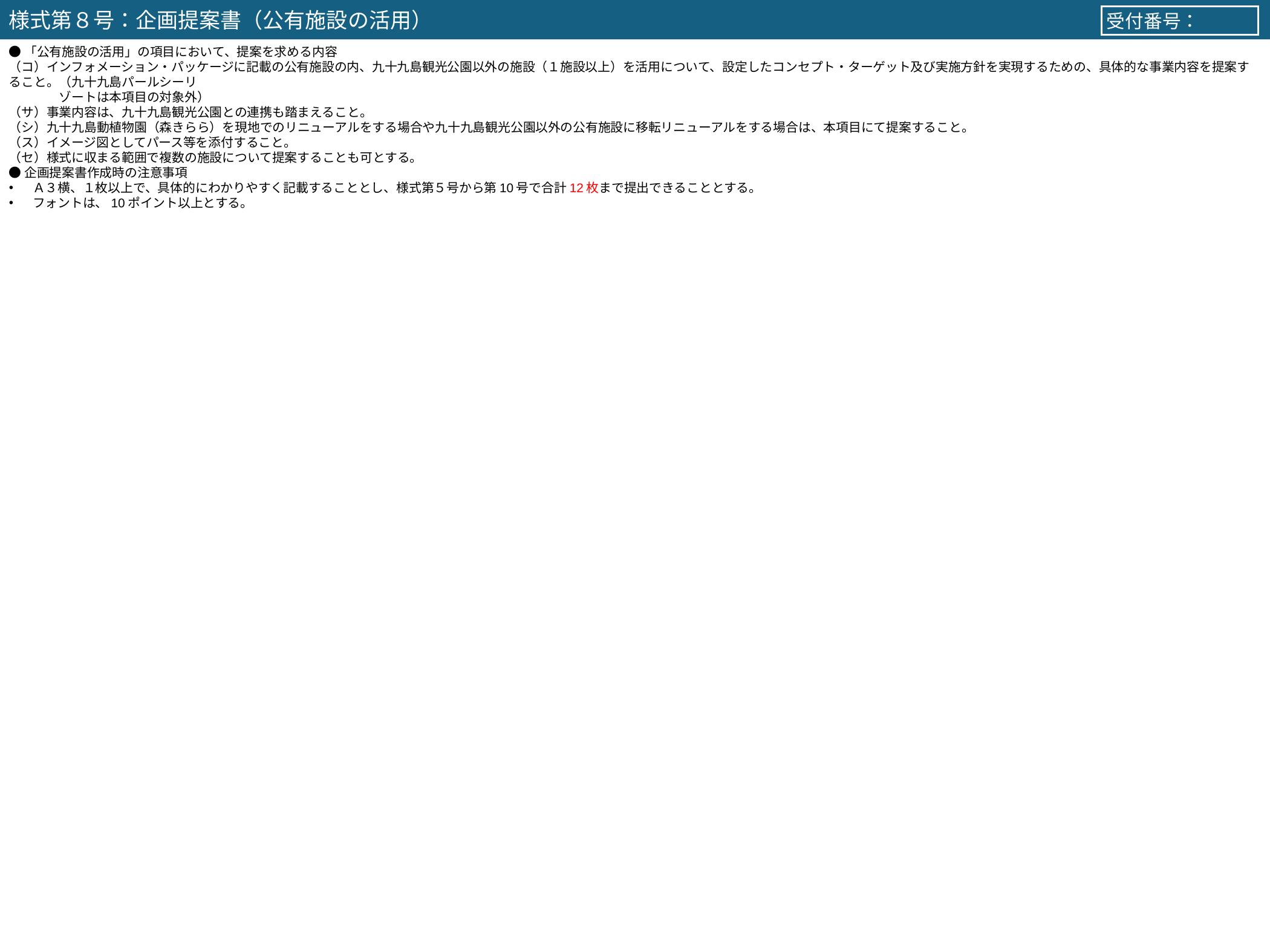

様式第８号：企画提案書（公有施設の活用）
受付番号：
●「公有施設の活用」の項目において、提案を求める内容
（コ）インフォメーション・パッケージに記載の公有施設の内、九十九島観光公園以外の施設（１施設以上）を活用について、設定したコンセプト・ターゲット及び実施方針を実現するための、具体的な事業内容を提案すること。（九十九島パールシーリ
　　　　ゾートは本項目の対象外）
（サ）事業内容は、九十九島観光公園との連携も踏まえること。
（シ）九十九島動植物園（森きらら）を現地でのリニューアルをする場合や九十九島観光公園以外の公有施設に移転リニューアルをする場合は、本項目にて提案すること。
（ス）イメージ図としてパース等を添付すること。
（セ）様式に収まる範囲で複数の施設について提案することも可とする。
●企画提案書作成時の注意事項
Ａ３横、１枚以上で、具体的にわかりやすく記載することとし、様式第５号から第10号で合計12枚まで提出できることとする。
フォントは、10ポイント以上とする。